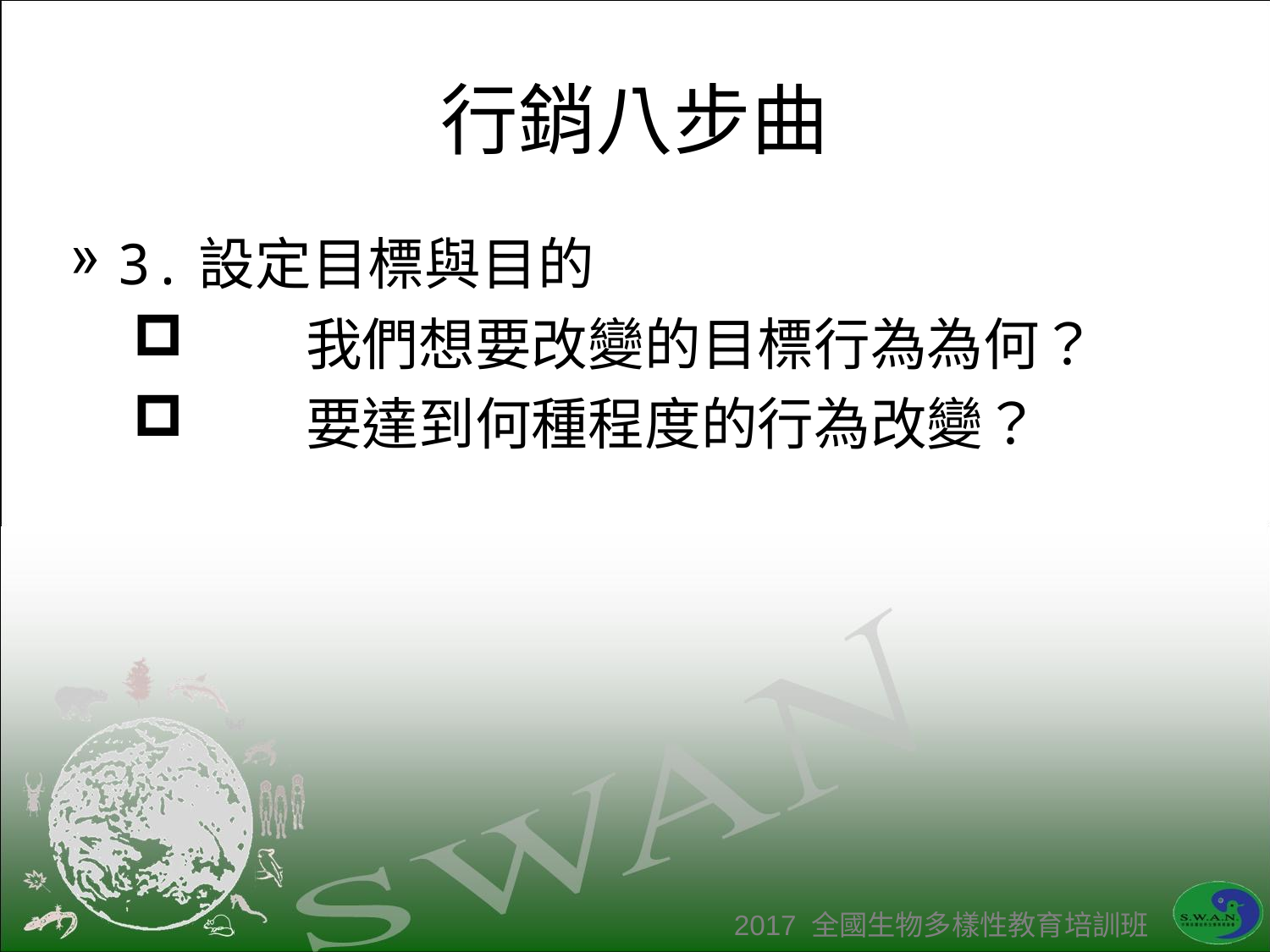

# 行銷八步曲
3.設定目標與目的
	我們想要改變的目標行為為何？
	要達到何種程度的行為改變？